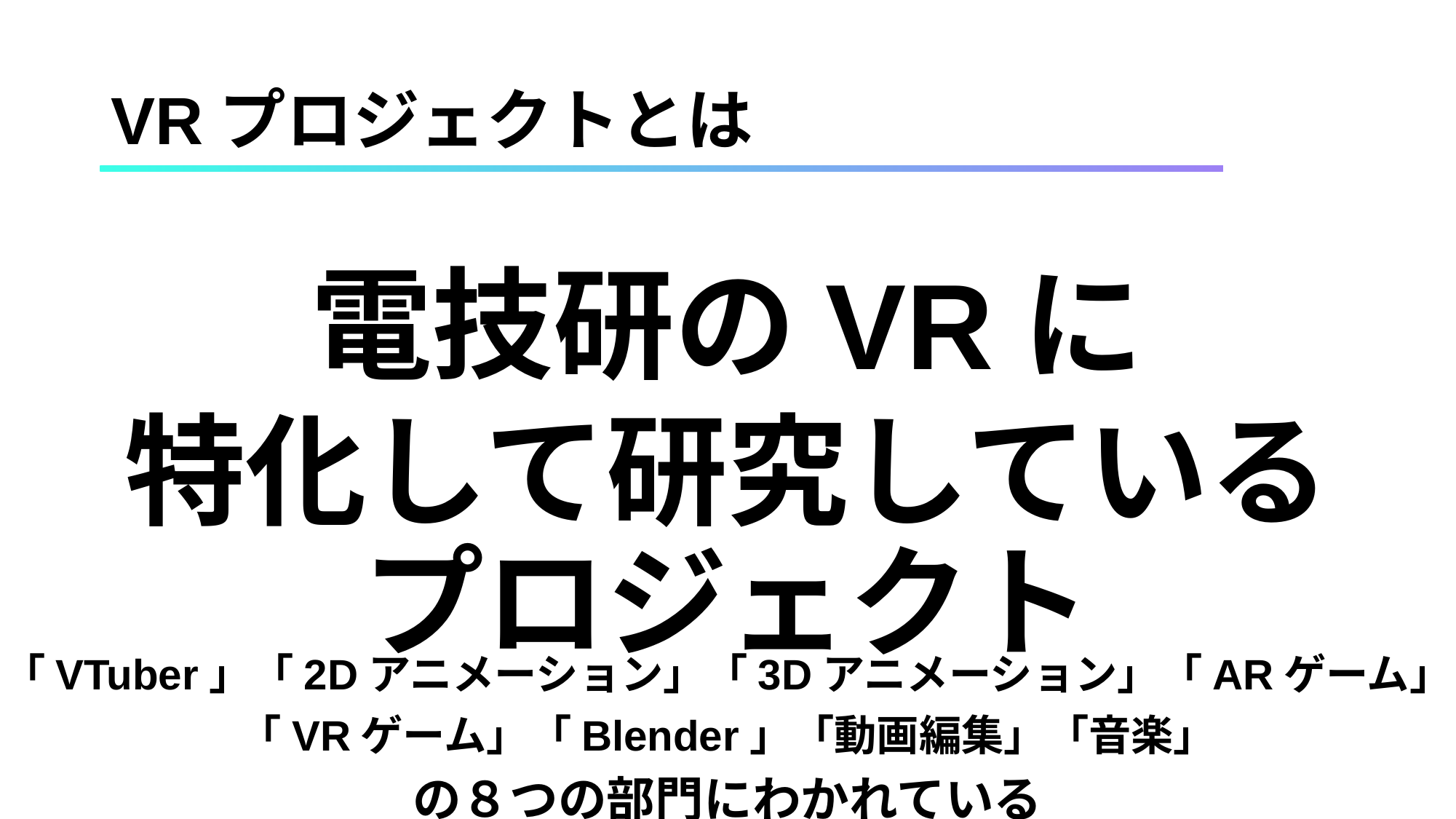

# VRプロジェクトとは

電技研のVRに
特化して研究しているプロジェクト
「VTuber」「2Dアニメーション」「3Dアニメーション」「ARゲーム」
「VRゲーム」「Blender」「動画編集」「音楽」
の８つの部門にわかれている